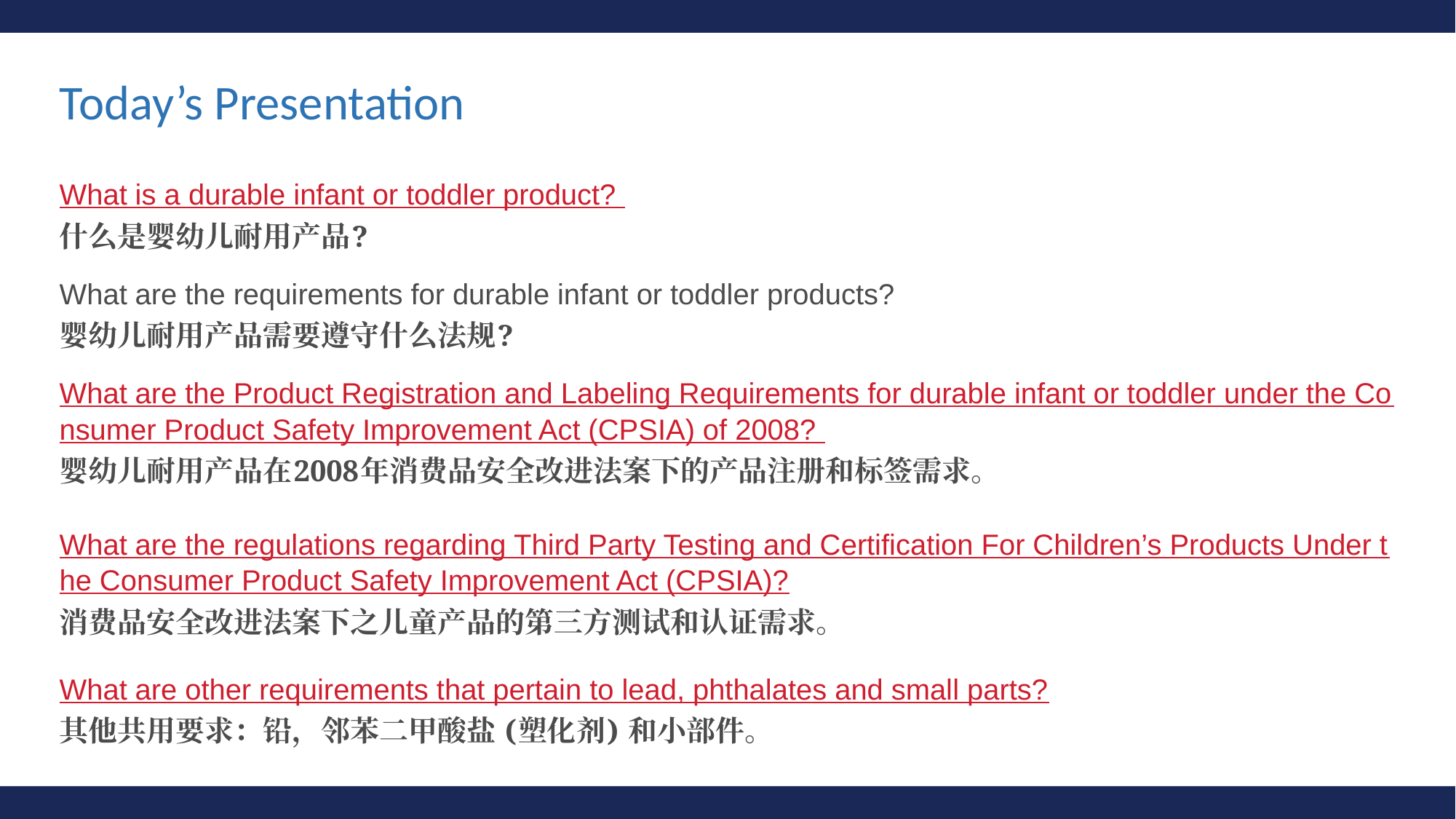

# Today’s Presentation

What is a durable infant or toddler product?
什么是婴幼儿耐用产品?

What are the requirements for durable infant or toddler products?
婴幼儿耐用产品需要遵守什么法规?

What are the Product Registration and Labeling Requirements for durable infant or toddler under the Consumer Product Safety Improvement Act (CPSIA) of 2008?
婴幼儿耐用产品在2008年消费品安全改进法案下的产品注册和标签需求。

What are the regulations regarding Third Party Testing and Certification For Children’s Products Under the Consumer Product Safety Improvement Act (CPSIA)?
消费品安全改进法案下之儿童产品的第三方测试和认证需求。

What are other requirements that pertain to lead, phthalates and small parts?
其他共用要求：铅，邻苯二甲酸盐 (塑化剂) 和小部件。